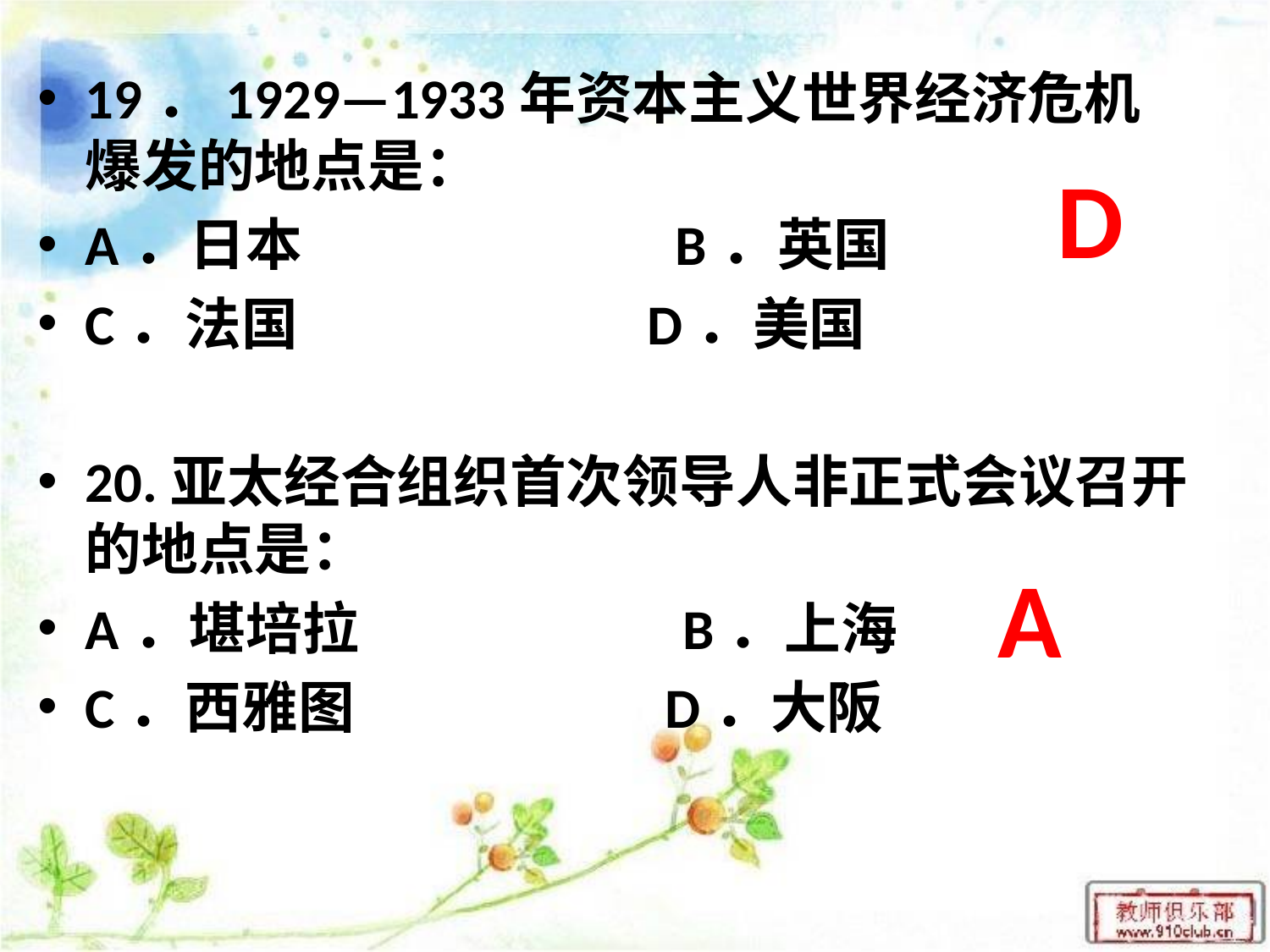

19．1929—1933年资本主义世界经济危机爆发的地点是：
A．日本	                         B．英国
C．法国                          D．美国

20.亚太经合组织首次领导人非正式会议召开的地点是：
A．堪培拉                        B．上海
C．西雅图                       D．大阪

D
A